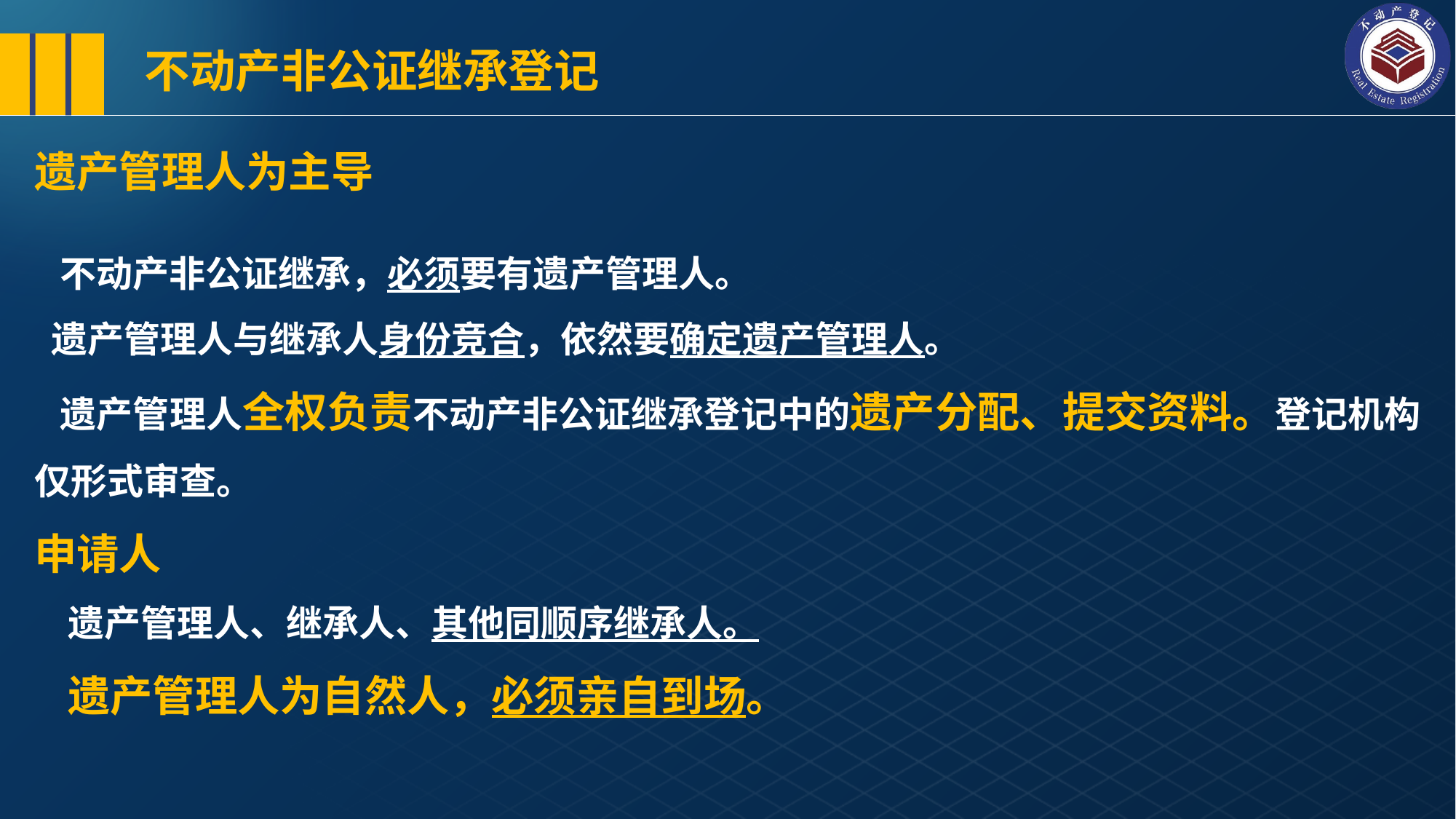

不动产非公证继承登记
遗产管理人为主导
  不动产非公证继承，必须要有遗产管理人。
 遗产管理人与继承人身份竞合，依然要确定遗产管理人。
  遗产管理人全权负责不动产非公证继承登记中的遗产分配、提交资料。登记机构仅形式审查。
申请人
   遗产管理人、继承人、其他同顺序继承人。
   遗产管理人为自然人，必须亲自到场。